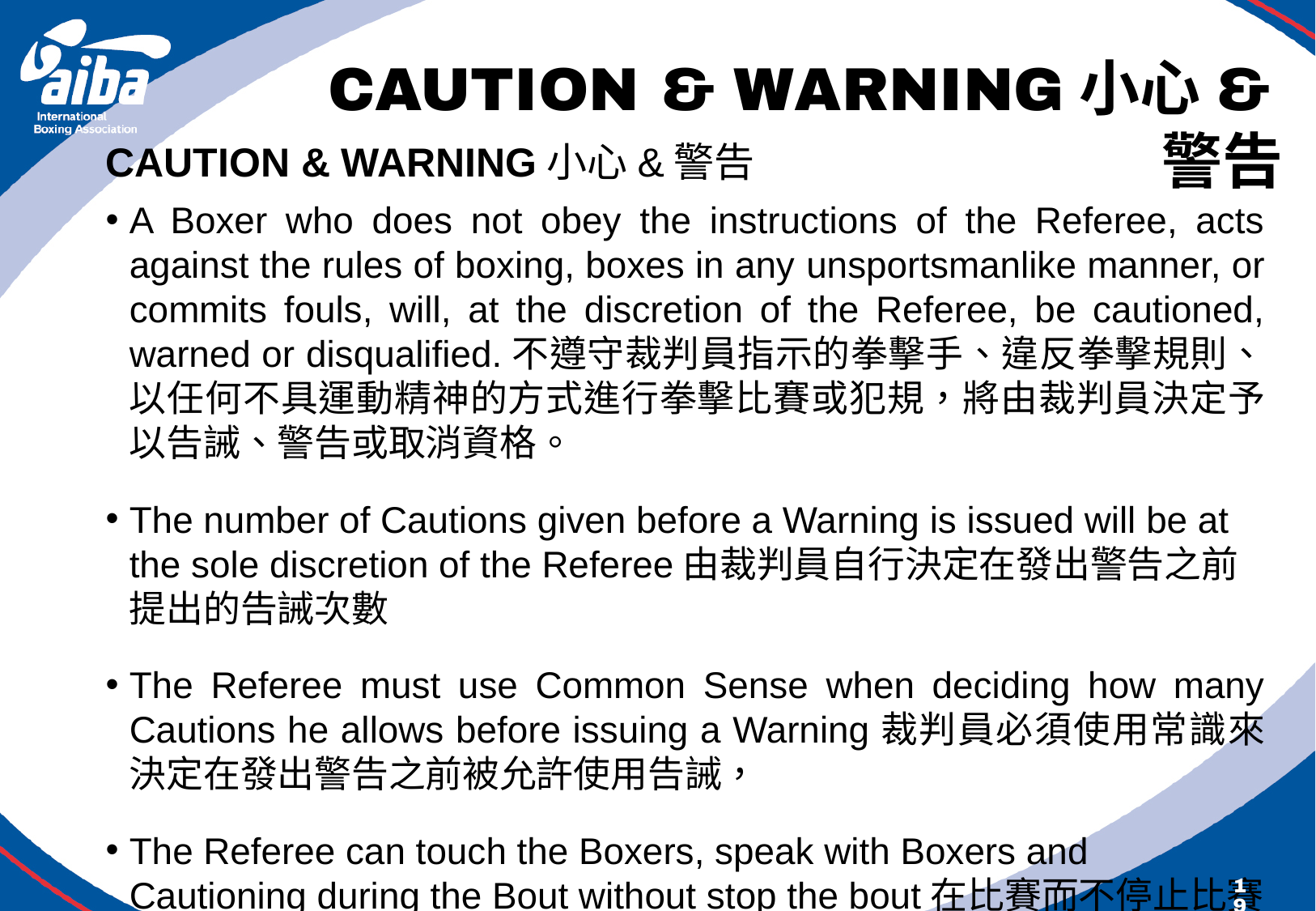

# CAUTION & WARNING小心&警告
CAUTION & WARNING小心&警告
A Boxer who does not obey the instructions of the Referee, acts against the rules of boxing, boxes in any unsportsmanlike manner, or commits fouls, will, at the discretion of the Referee, be cautioned, warned or disqualified.不遵守裁判員指示的拳擊手、違反拳擊規則、以任何不具運動精神的方式進行拳擊比賽或犯規，將由裁判員決定予以告誡、警告或取消資格。
The number of Cautions given before a Warning is issued will be at the sole discretion of the Referee由裁判員自行決定在發出警告之前提出的告誡次數
The Referee must use Common Sense when deciding how many Cautions he allows before issuing a Warning裁判員必須使用常識來決定在發出警告之前被允許使用告誡，
The Referee can touch the Boxers, speak with Boxers and Cautioning during the Bout without stop the bout在比賽而不停止比賽時，裁判員可以觸摸拳擊手、與拳擊手交談和提出告誡

197